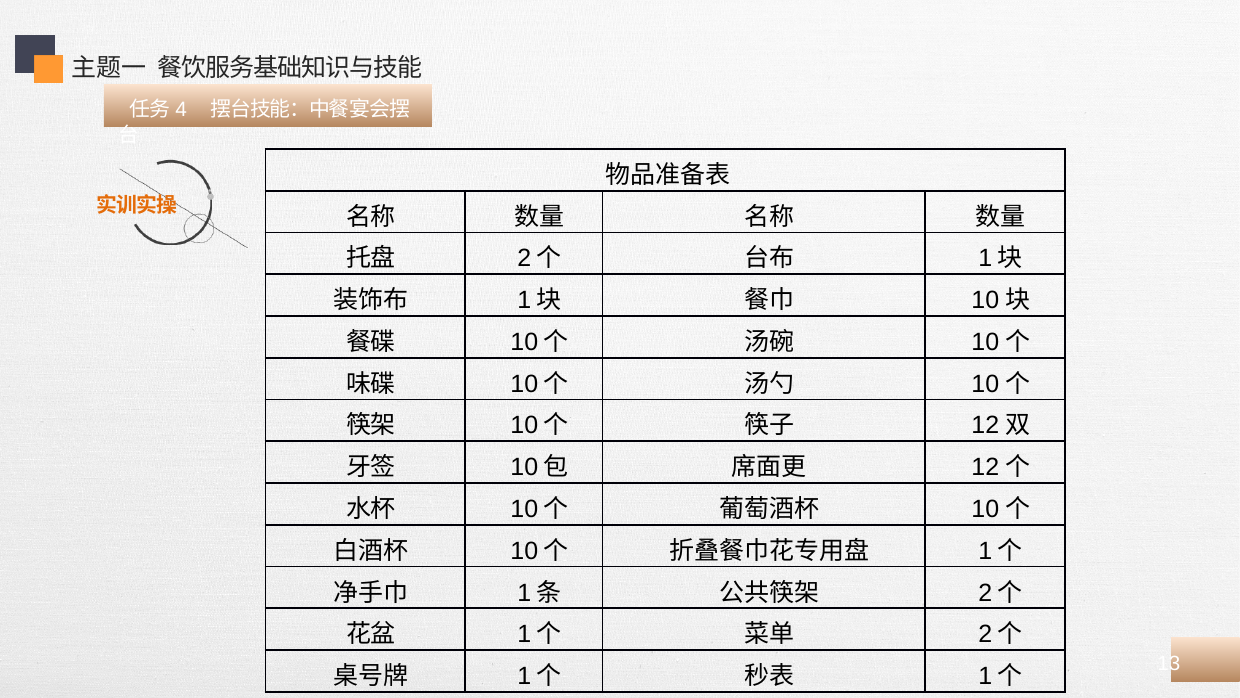

主题一  餐饮服务基础知识与技能

 任务4    摆台技能：中餐宴会摆台
| 物品准备表 |  |  |  |
| --- | --- | --- | --- |
| 名称 | 数量 | 名称 | 数量 |
| 托盘 | 2个 | 台布 | 1块 |
| 装饰布 | 1块 | 餐巾 | 10块 |
| 餐碟 | 10个 | 汤碗 | 10个 |
| 味碟 | 10个 | 汤勺 | 10个 |
| 筷架 | 10个 | 筷子 | 12双 |
| 牙签 | 10包 | 席面更 | 12个 |
| 水杯 | 10个 | 葡萄酒杯 | 10个 |
| 白酒杯 | 10个 | 折叠餐巾花专用盘 | 1个 |
| 净手巾 | 1条 | 公共筷架 | 2个 |
| 花盆 | 1个 | 菜单 | 2个 |
| 桌号牌 | 1个 | 秒表 | 1个 |